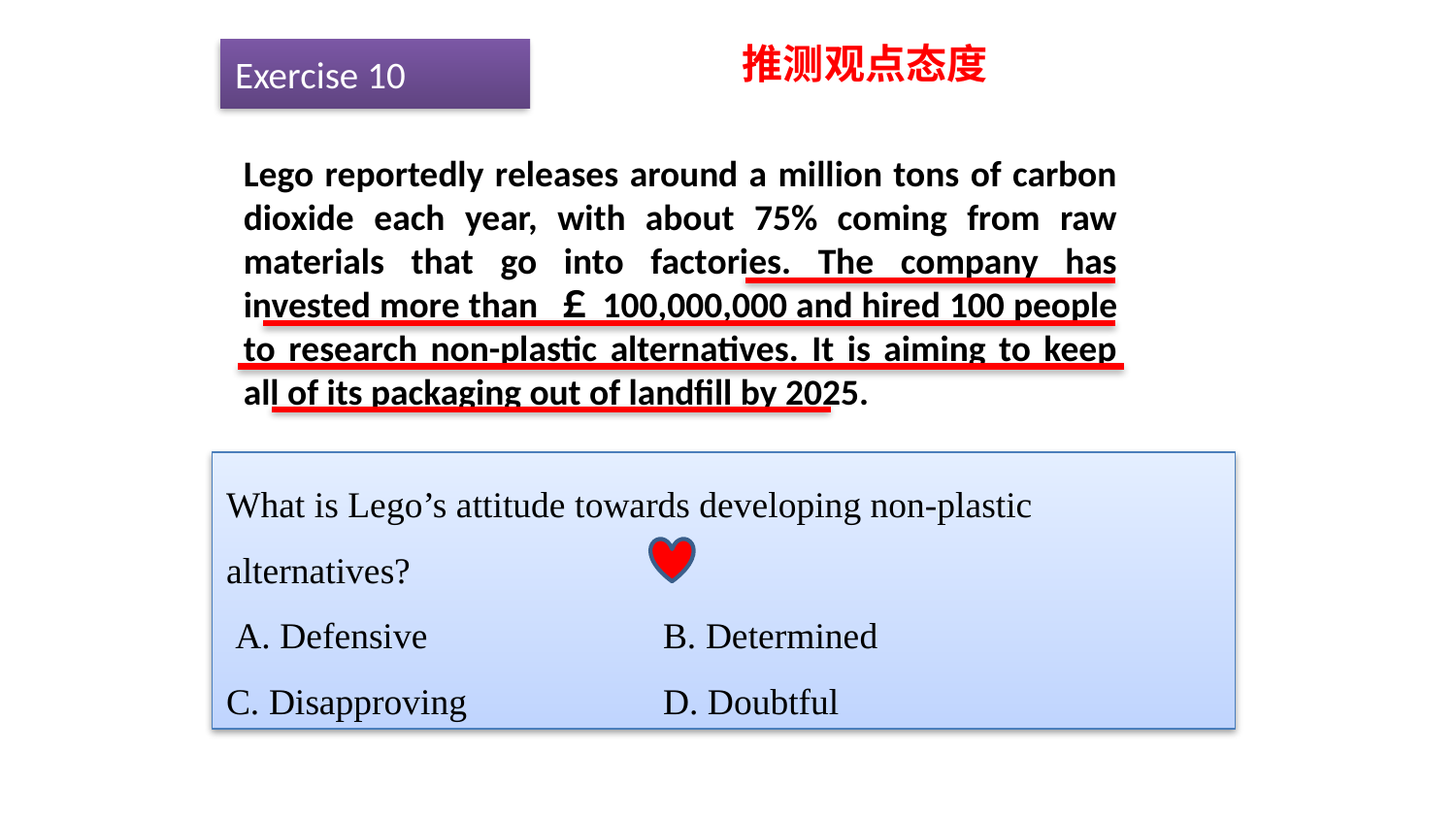

推测观点态度

# Exercise 10
Lego reportedly releases around a million tons of carbon dioxide each year, with about 75% coming from raw materials that go into factories. The company has invested more than ￡100,000,000 and hired 100 people to research non-plastic alternatives. It is aiming to keep all of its packaging out of landfill by 2025.
What is Lego’s attitude towards developing non-plastic alternatives?
 A. Defensive		B. Determined
C. Disapproving		D. Doubtful